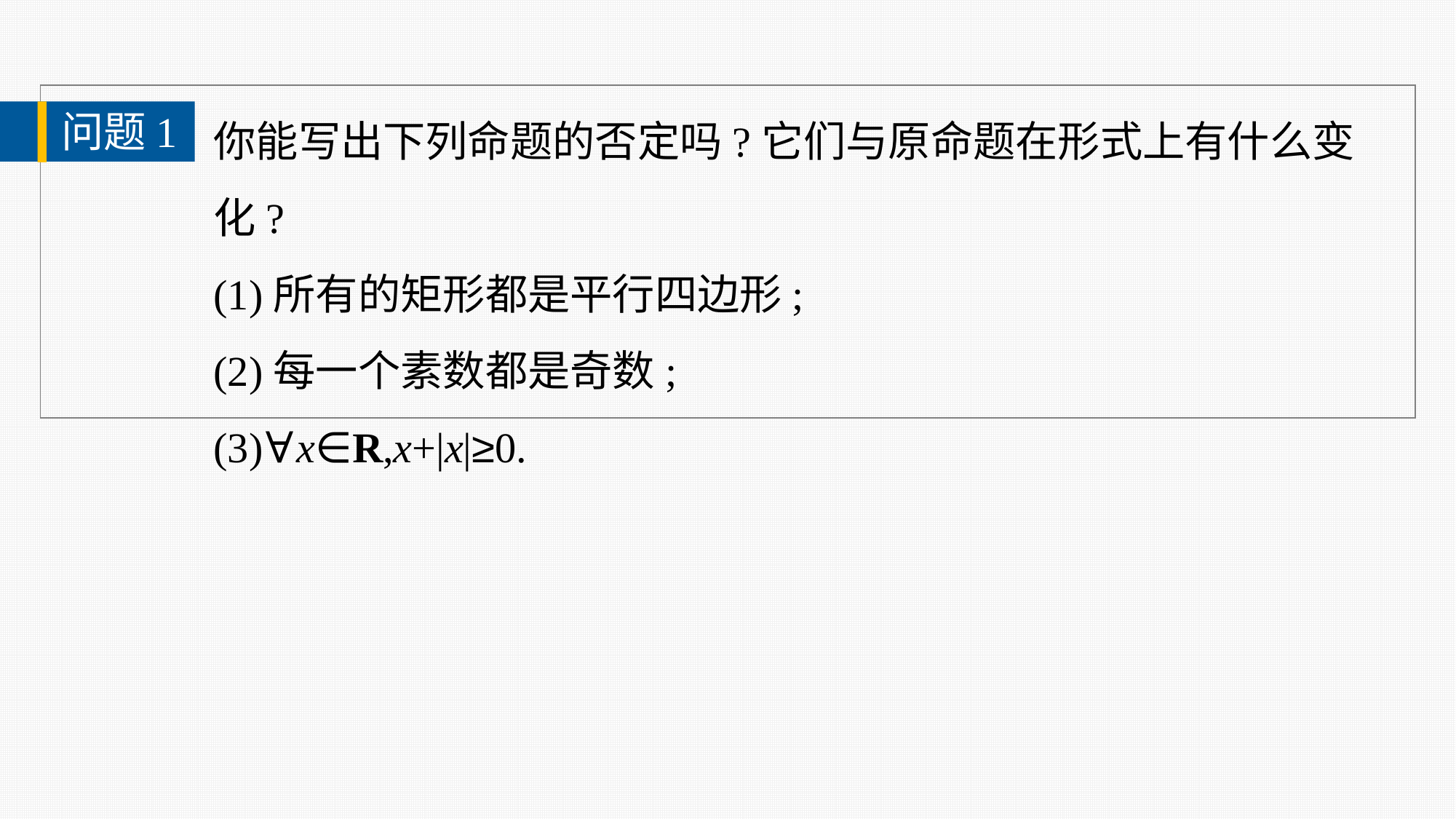

你能写出下列命题的否定吗?它们与原命题在形式上有什么变化?
(1)所有的矩形都是平行四边形;
(2)每一个素数都是奇数;
(3)∀x∈R,x+|x|≥0.

问题1